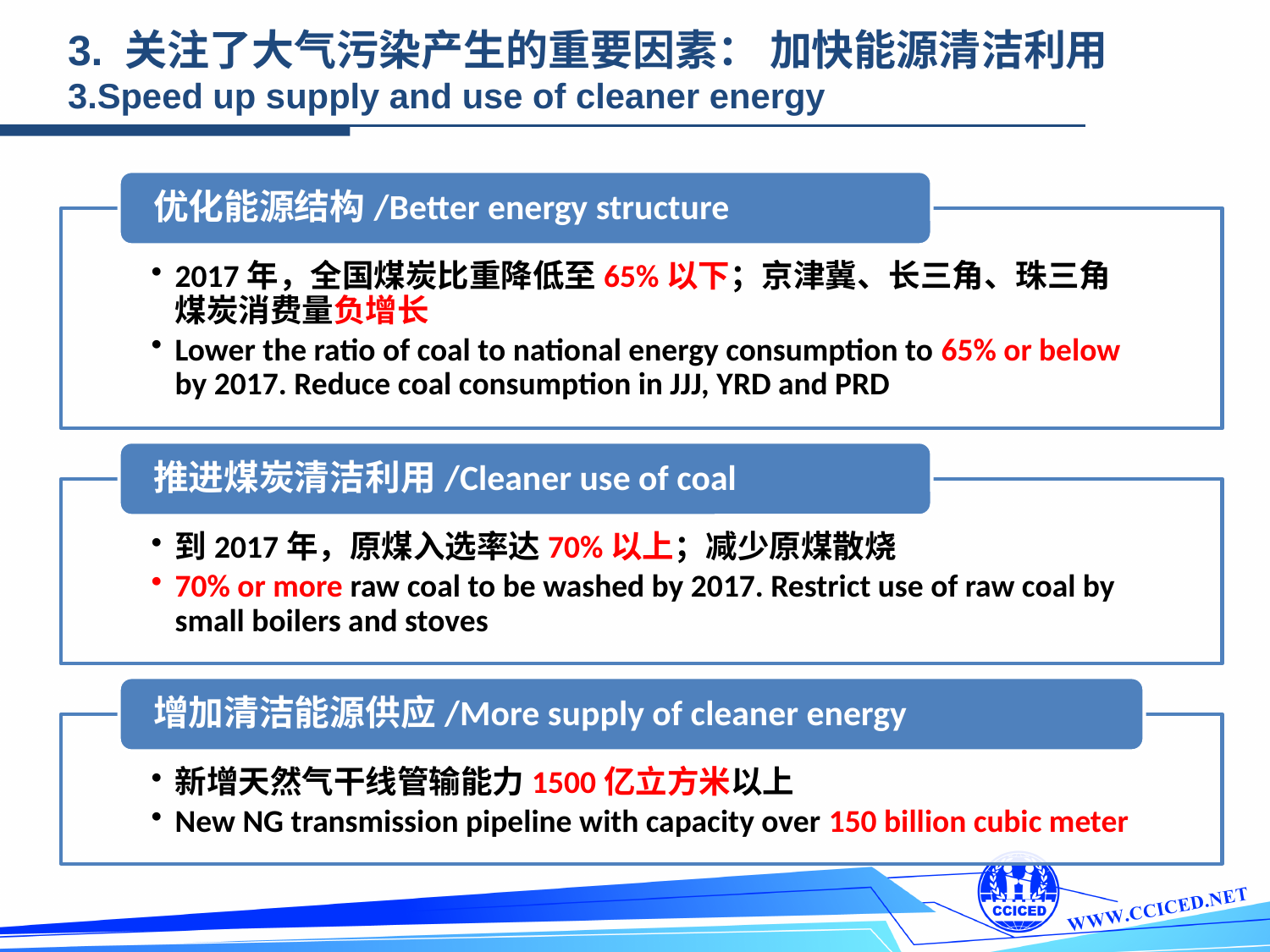

3. 关注了大气污染产生的重要因素： 加快能源清洁利用
3.Speed up supply and use of cleaner energy
2017年，全国煤炭比重降低至65%以下；京津冀、长三角、珠三角煤炭消费量负增长
Lower the ratio of coal to national energy consumption to 65% or below by 2017. Reduce coal consumption in JJJ, YRD and PRD
优化能源结构/Better energy structure
到2017年，原煤入选率达70%以上；减少原煤散烧
70% or more raw coal to be washed by 2017. Restrict use of raw coal by small boilers and stoves
推进煤炭清洁利用/Cleaner use of coal
新增天然气干线管输能力1500亿立方米以上
New NG transmission pipeline with capacity over 150 billion cubic meter
增加清洁能源供应/More supply of cleaner energy